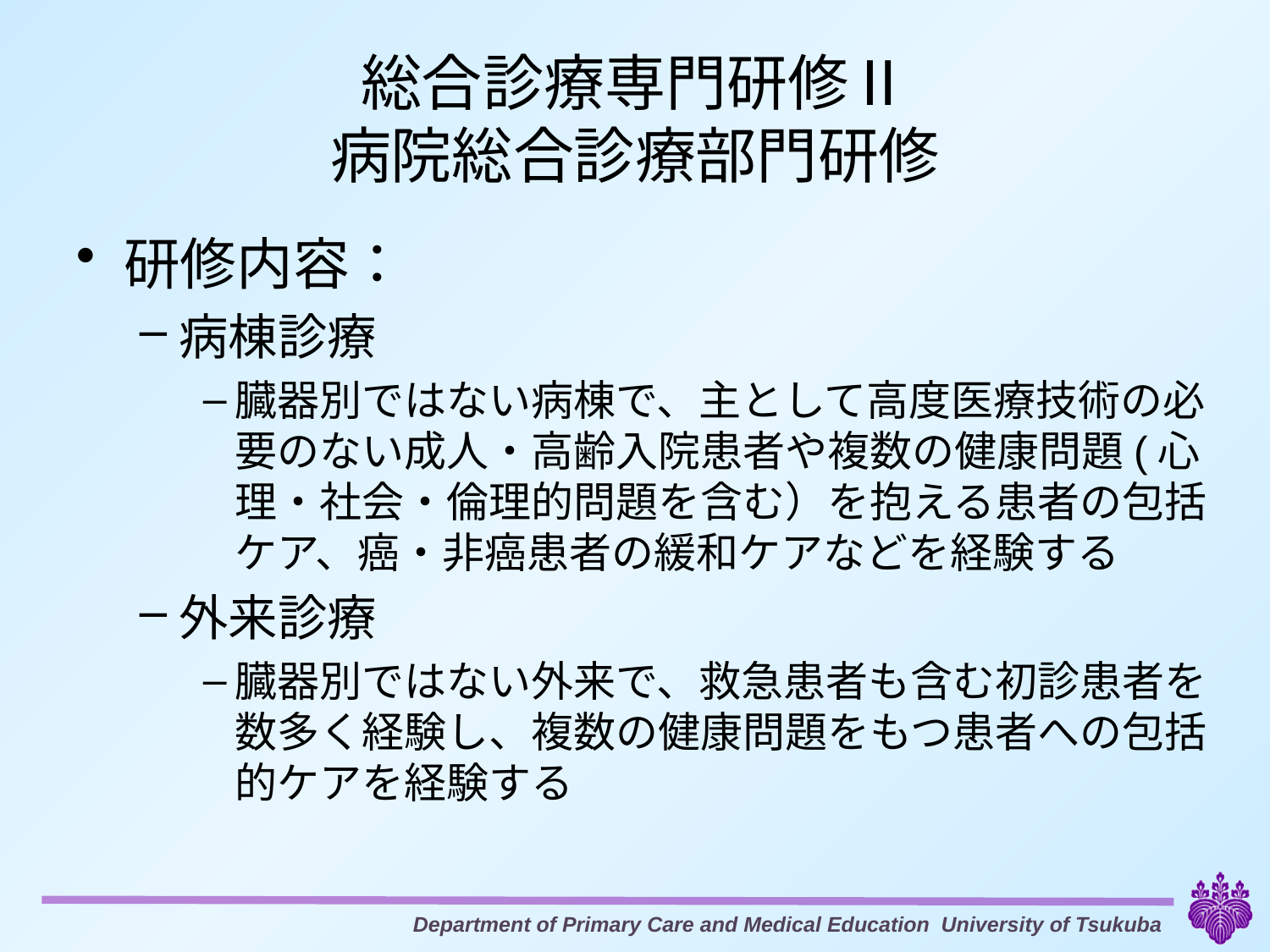

# 総合診療専門研修Ⅱ 病院総合診療部門研修
研修内容：
病棟診療
臓器別ではない病棟で、主として高度医療技術の必要のない成人・高齢入院患者や複数の健康問題(心理・社会・倫理的問題を含む）を抱える患者の包括ケア、癌・非癌患者の緩和ケアなどを経験する
外来診療
臓器別ではない外来で、救急患者も含む初診患者を数多く経験し、複数の健康問題をもつ患者への包括的ケアを経験する